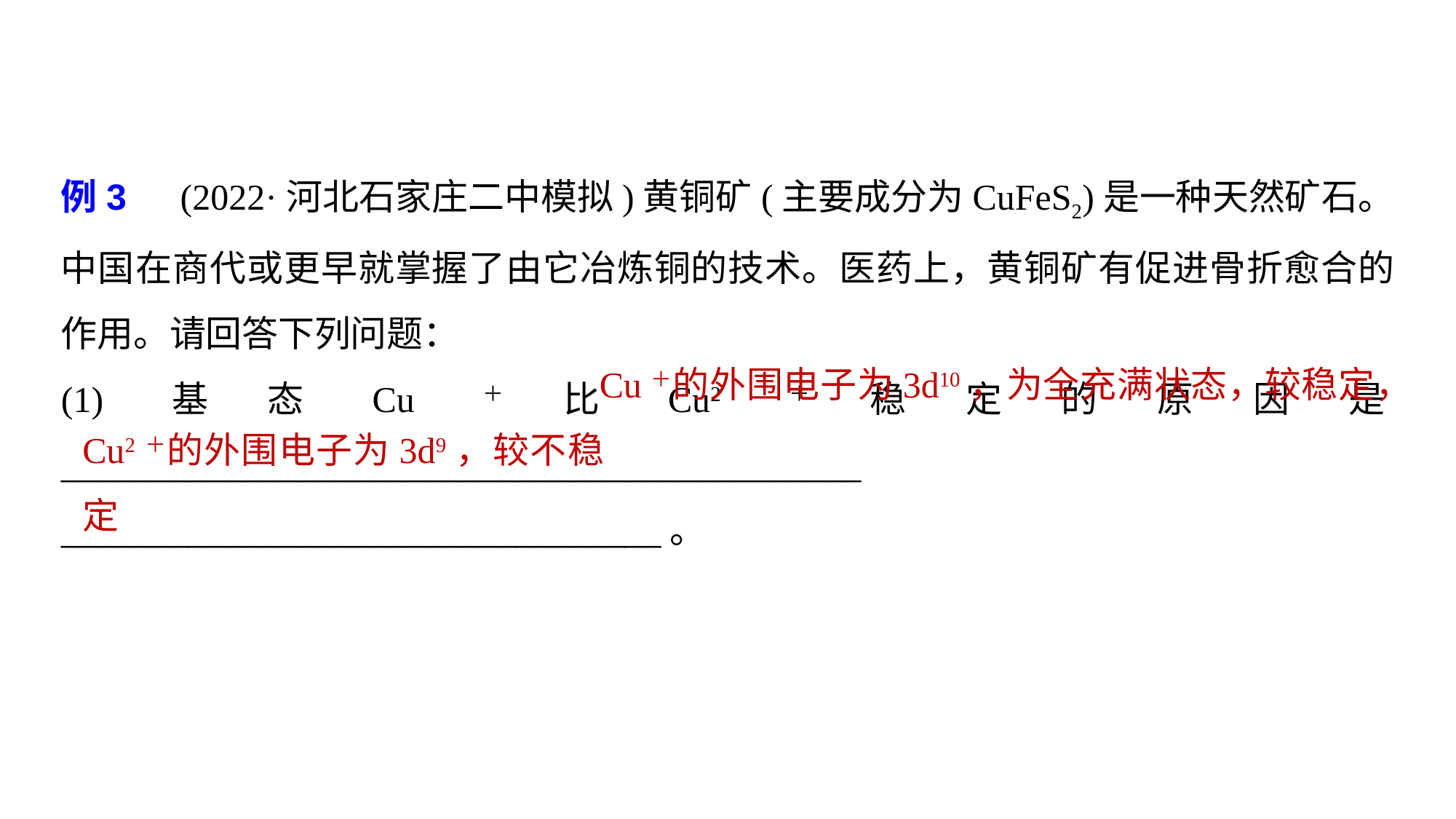

例3　(2022·河北石家庄二中模拟)黄铜矿(主要成分为CuFeS2)是一种天然矿石。中国在商代或更早就掌握了由它冶炼铜的技术。医药上，黄铜矿有促进骨折愈合的作用。请回答下列问题：
(1)基态Cu＋比Cu2＋稳定的原因是____________________________________________
_________________________________。
Cu＋的外围电子为3d10，为全充满状态，较稳定，
Cu2＋的外围电子为3d9，较不稳定